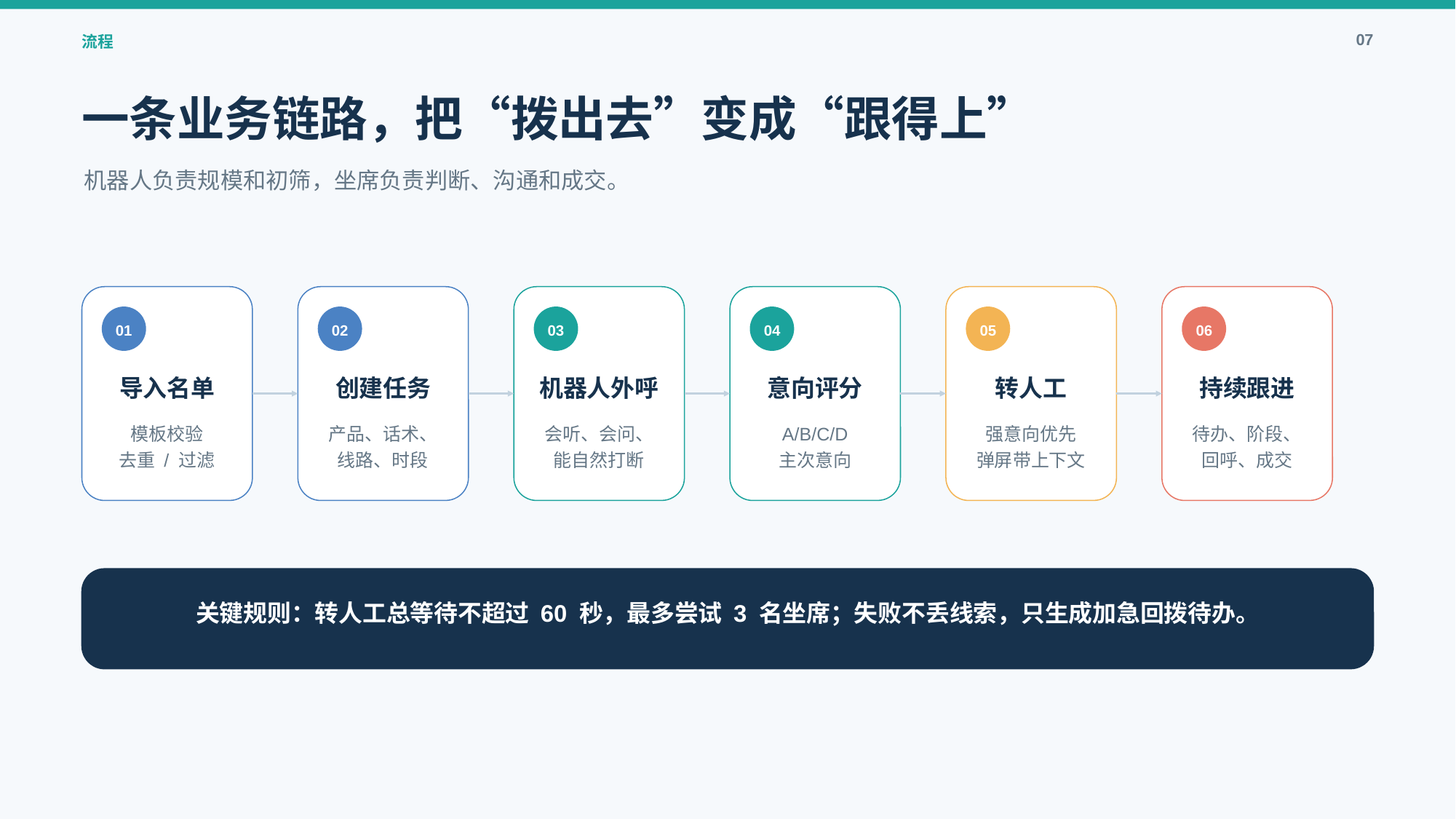

07
流程
一条业务链路，把“拨出去”变成“跟得上”
机器人负责规模和初筛，坐席负责判断、沟通和成交。

01
02
03
04
05
06
导入名单
创建任务
机器人外呼
意向评分
转人工
持续跟进
模板校验
去重 / 过滤
产品、话术、
线路、时段
会听、会问、
能自然打断
A/B/C/D
主次意向
强意向优先
弹屏带上下文
待办、阶段、
回呼、成交

关键规则：转人工总等待不超过 60 秒，最多尝试 3 名坐席；失败不丢线索，只生成加急回拨待办。